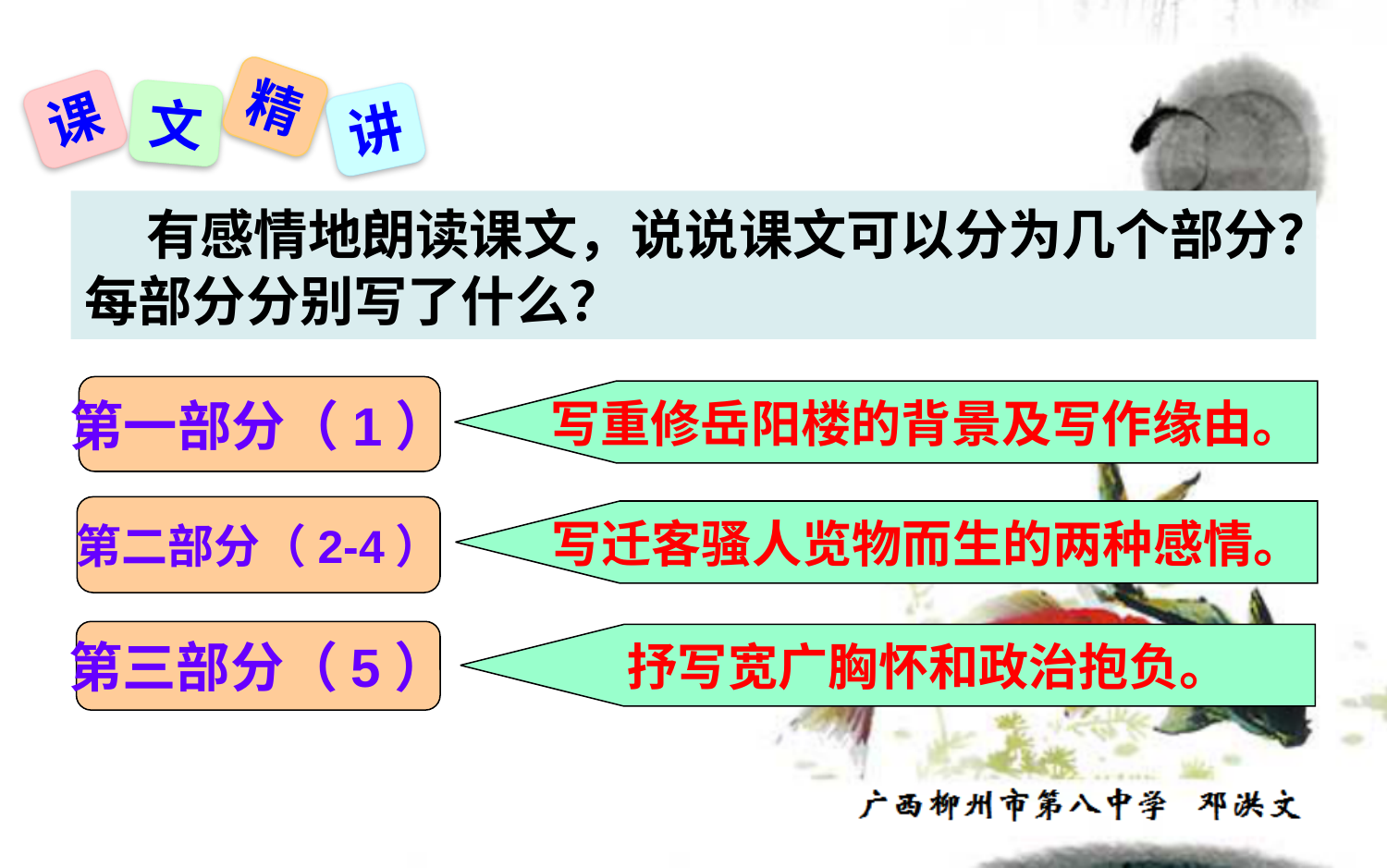

精
课
文
讲
    有感情地朗读课文，说说课文可以分为几个部分？每部分分别写了什么？
第一部分（1）
写重修岳阳楼的背景及写作缘由。
第二部分（2-4）
写迁客骚人览物而生的两种感情。
第三部分（5）
抒写宽广胸怀和政治抱负。